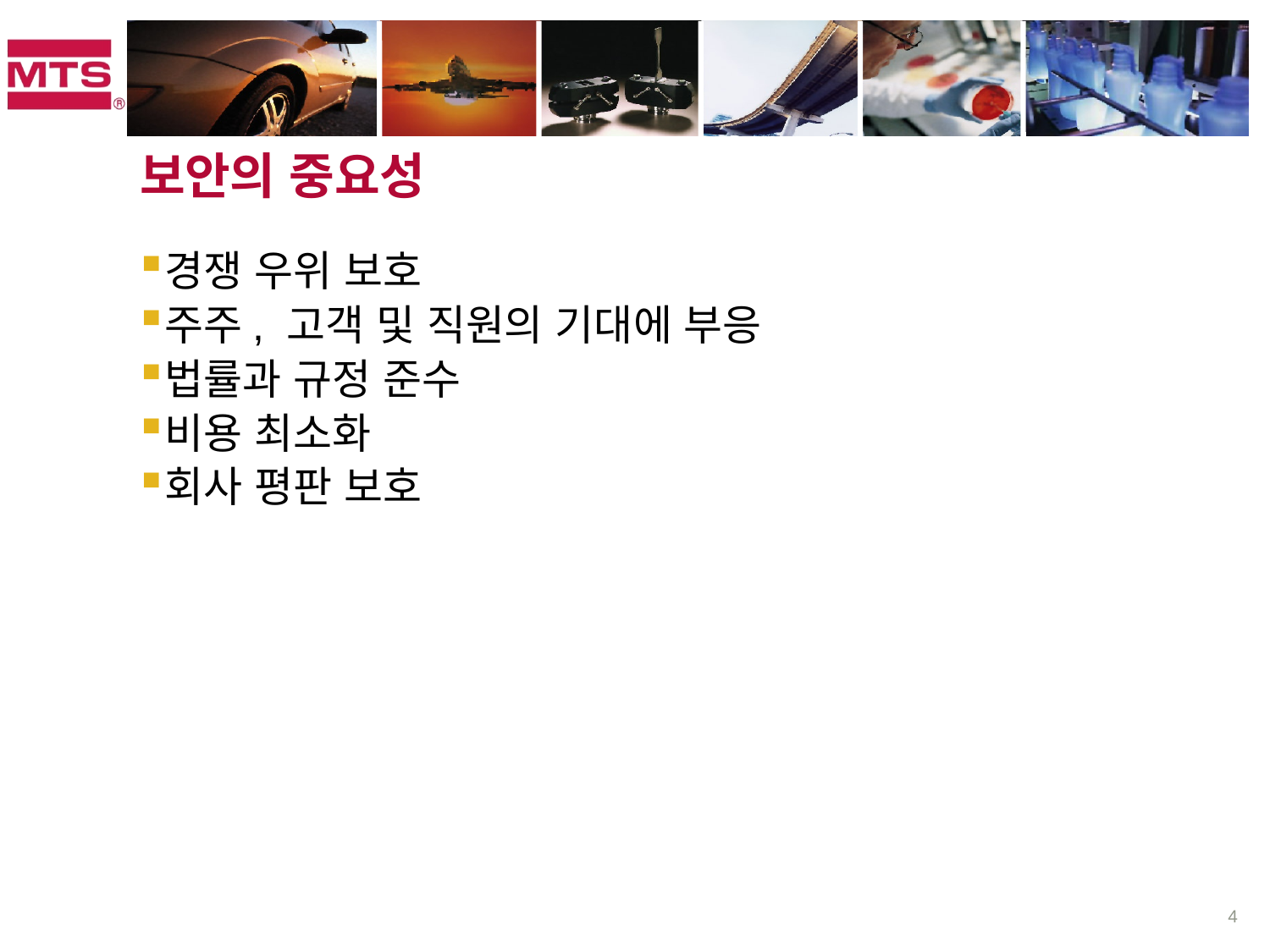

# 보안의 중요성
경쟁 우위 보호
주주, 고객 및 직원의 기대에 부응
법률과 규정 준수
비용 최소화
회사 평판 보호

4